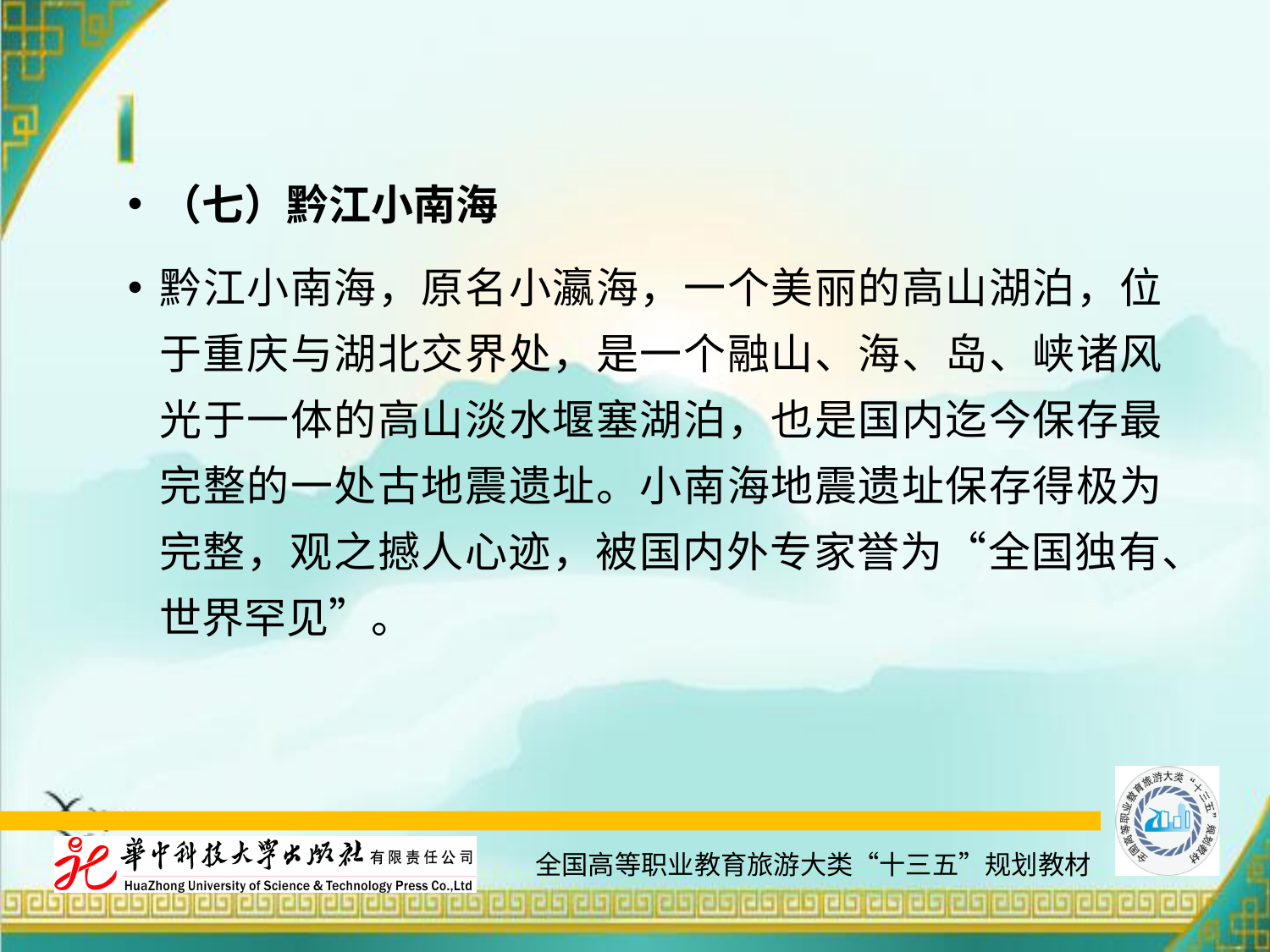

#
（七）黔江小南海
黔江小南海，原名小瀛海，一个美丽的高山湖泊，位于重庆与湖北交界处，是一个融山、海、岛、峡诸风光于一体的高山淡水堰塞湖泊，也是国内迄今保存最完整的一处古地震遗址。小南海地震遗址保存得极为完整，观之撼人心迹，被国内外专家誉为“全国独有、世界罕见”。